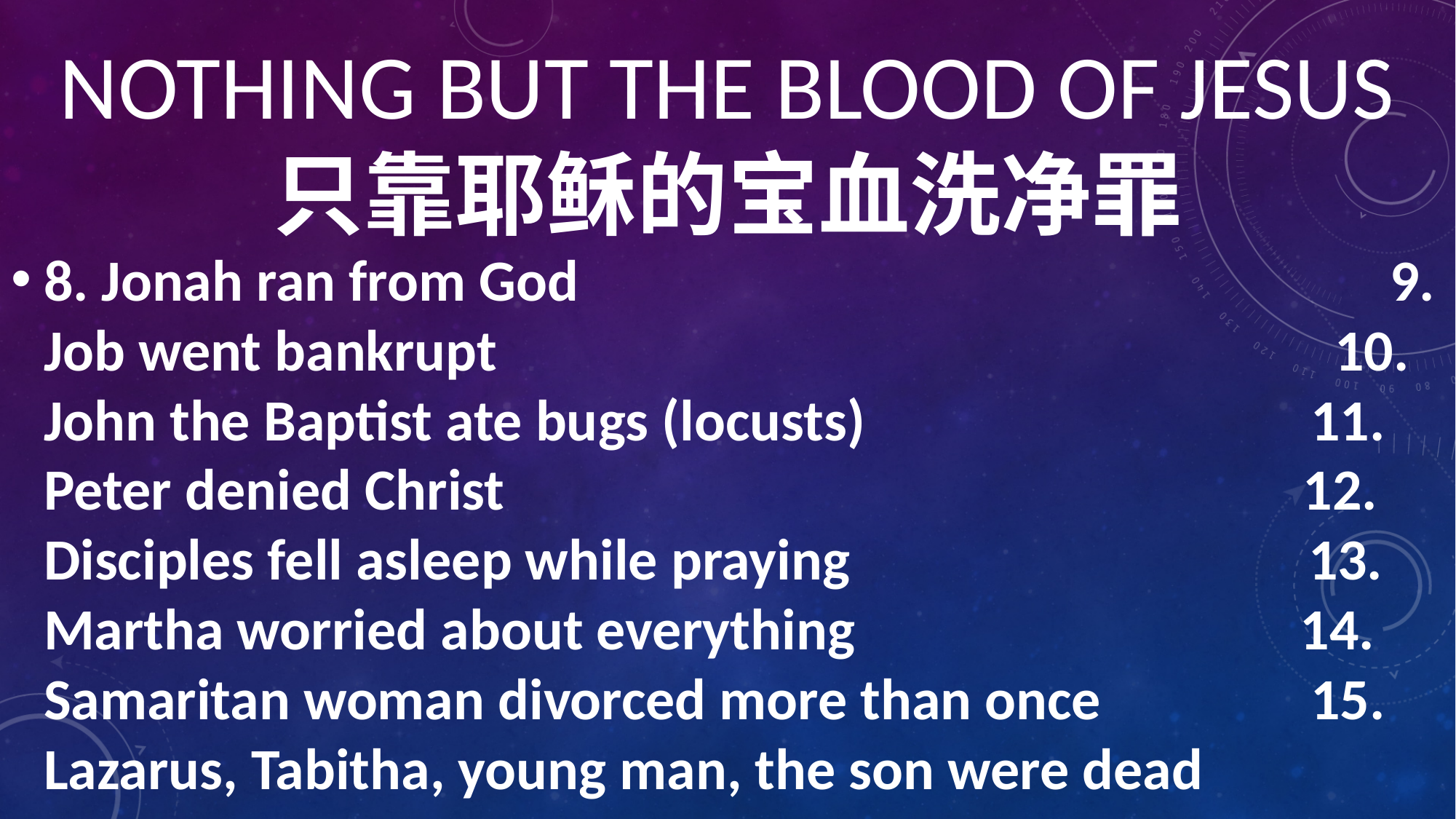

# NOTHING BUT THE BLOOD OF JESUS 只靠耶稣的宝血洗净罪
8. Jonah ran from God                                                              9. Job went bankrupt                                                                10. John the Baptist ate bugs (locusts)                                  11. Peter denied Christ                                                             12. Disciples fell asleep while praying                                   13. Martha worried about everything                                  14. Samaritan woman divorced more than once                15. Lazarus, Tabitha, young man, the son were dead